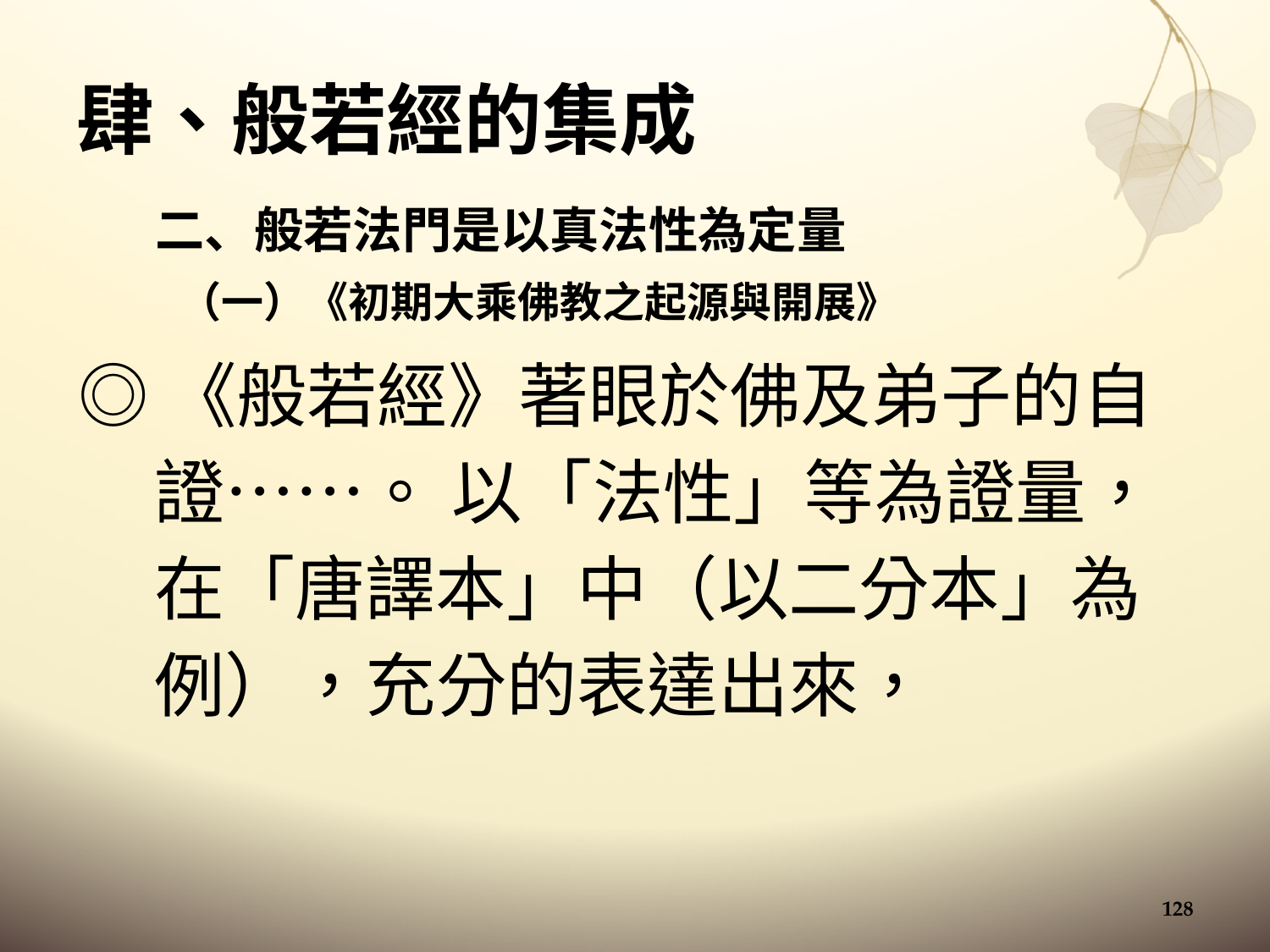

# 肆、般若經的集成
二、般若法門是以真法性為定量
（一）《初期大乘佛教之起源與開展》
◎《般若經》著眼於佛及弟子的自證……。 以「法性」等為證量，在「唐譯本」中（以二分本」為例），充分的表達出來，
128